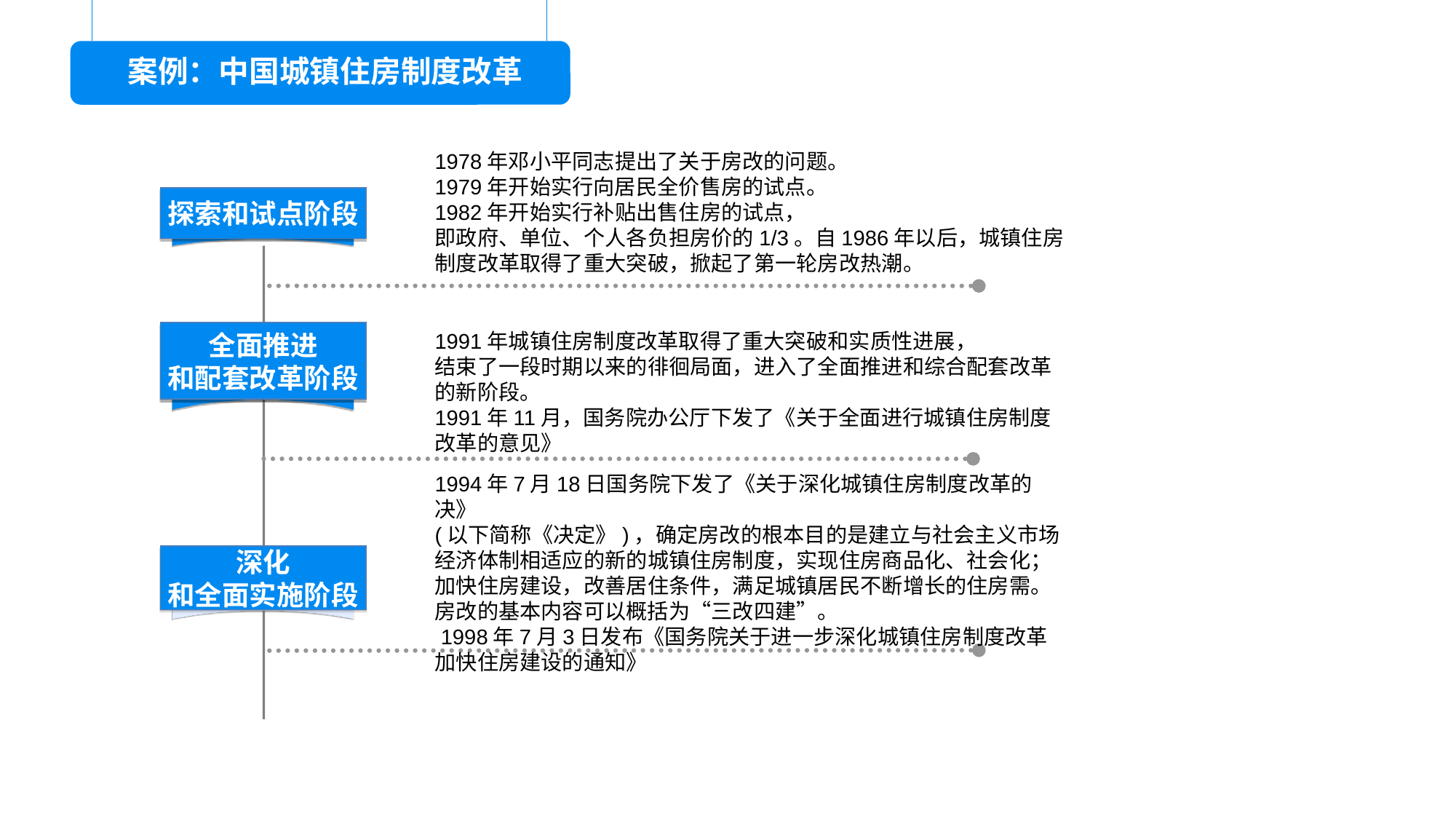

案例：中国城镇住房制度改革
1978年邓小平同志提出了关于房改的问题。
1979年开始实行向居民全价售房的试点。
1982年开始实行补贴出售住房的试点，
即政府、单位、个人各负担房价的1/3。自1986年以后，城镇住房制度改革取得了重大突破，掀起了第一轮房改热潮。
探索和试点阶段

全面推进
和配套改革阶段

1991年城镇住房制度改革取得了重大突破和实质性进展，
结束了一段时期以来的徘徊局面，进入了全面推进和综合配套改革的新阶段。
1991年11月，国务院办公厅下发了《关于全面进行城镇住房制度改革的意见》

1994年7月18日国务院下发了《关于深化城镇住房制度改革的决》
(以下简称《决定》)，确定房改的根本目的是建立与社会主义市场
经济体制相适应的新的城镇住房制度，实现住房商品化、社会化；
加快住房建设，改善居住条件，满足城镇居民不断增长的住房需。
房改的基本内容可以概括为“三改四建”。
 1998年7月3日发布《国务院关于进一步深化城镇住房制度改革加快住房建设的通知》
深化
和全面实施阶段